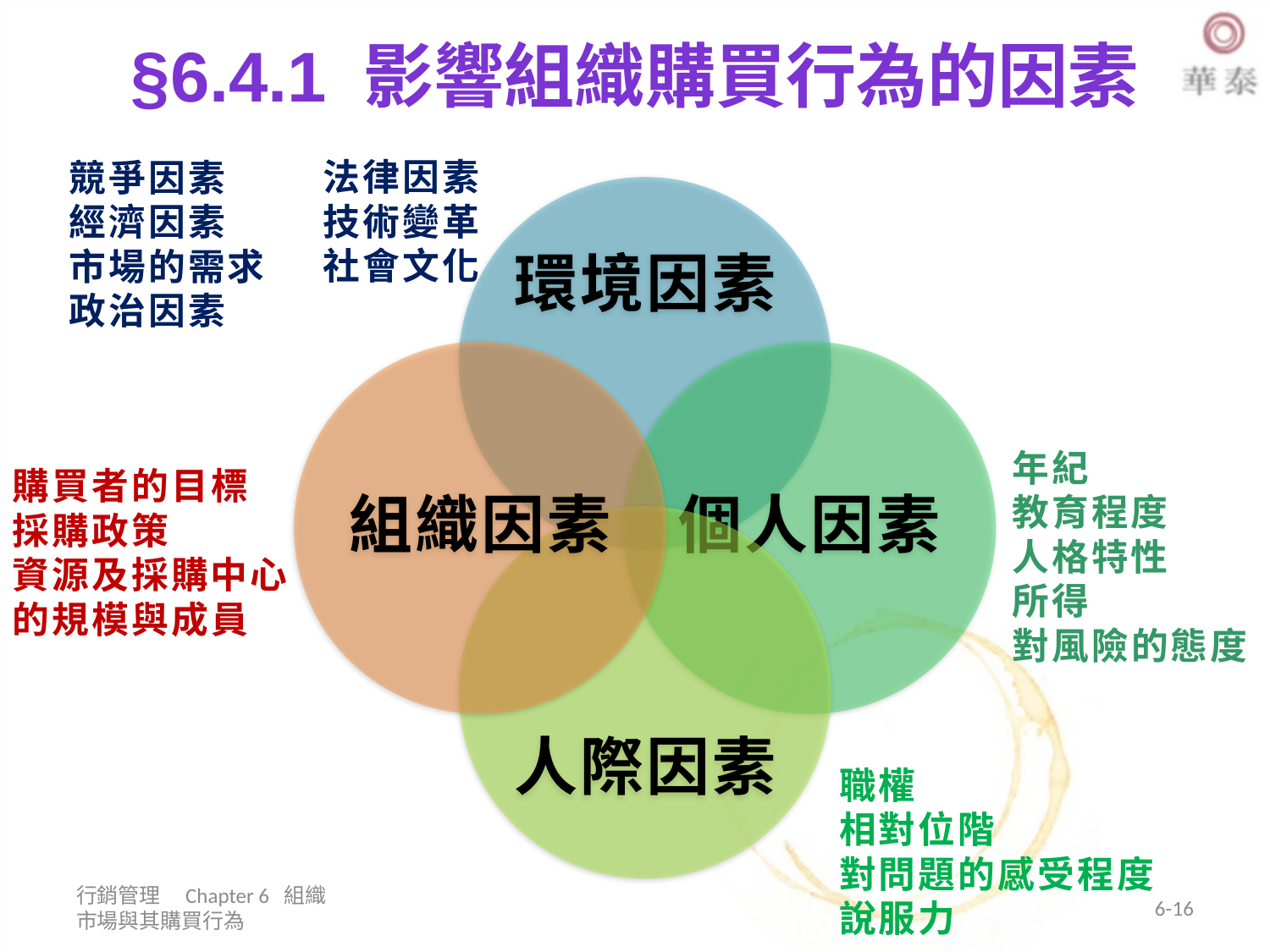

# §6.4.1 影響組織購買行為的因素
法律因素
技術變革
社會文化
競爭因素
經濟因素
市場的需求
政治因素
環境因素
個人因素
人際因素
組織因素
年紀
教育程度
人格特性
所得
對風險的態度
購買者的目標
採購政策
資源及採購中心的規模與成員
職權
相對位階
對問題的感受程度
說服力
行銷管理   Chapter 6  組織市場與其購買行為
6-16